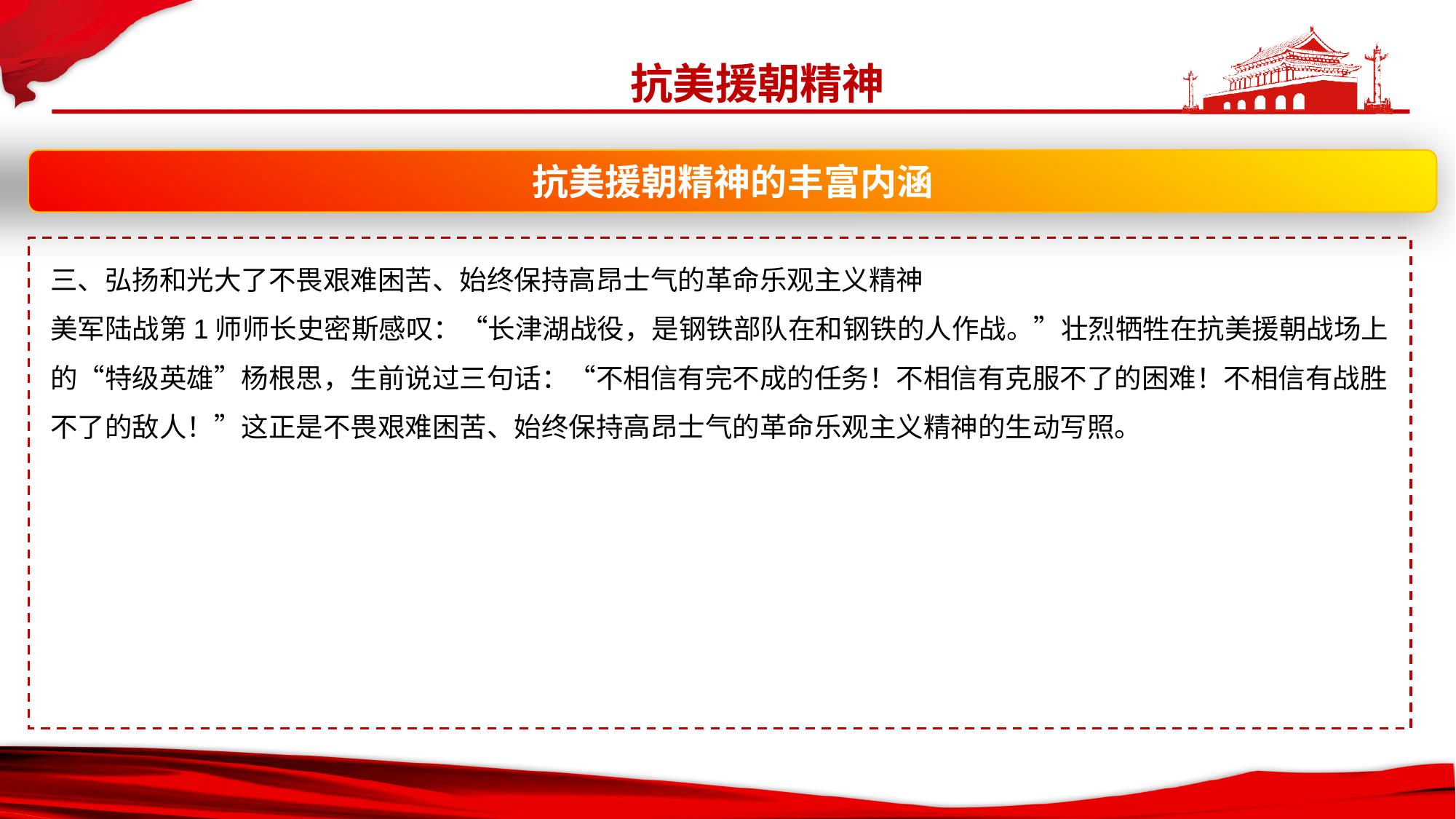

抗美援朝精神
抗美援朝精神的丰富内涵

三、弘扬和光大了不畏艰难困苦、始终保持高昂士气的革命乐观主义精神
美军陆战第1师师长史密斯感叹：“长津湖战役，是钢铁部队在和钢铁的人作战。”壮烈牺牲在抗美援朝战场上的“特级英雄”杨根思，生前说过三句话：“不相信有完不成的任务！不相信有克服不了的困难！不相信有战胜不了的敌人！”这正是不畏艰难困苦、始终保持高昂士气的革命乐观主义精神的生动写照。